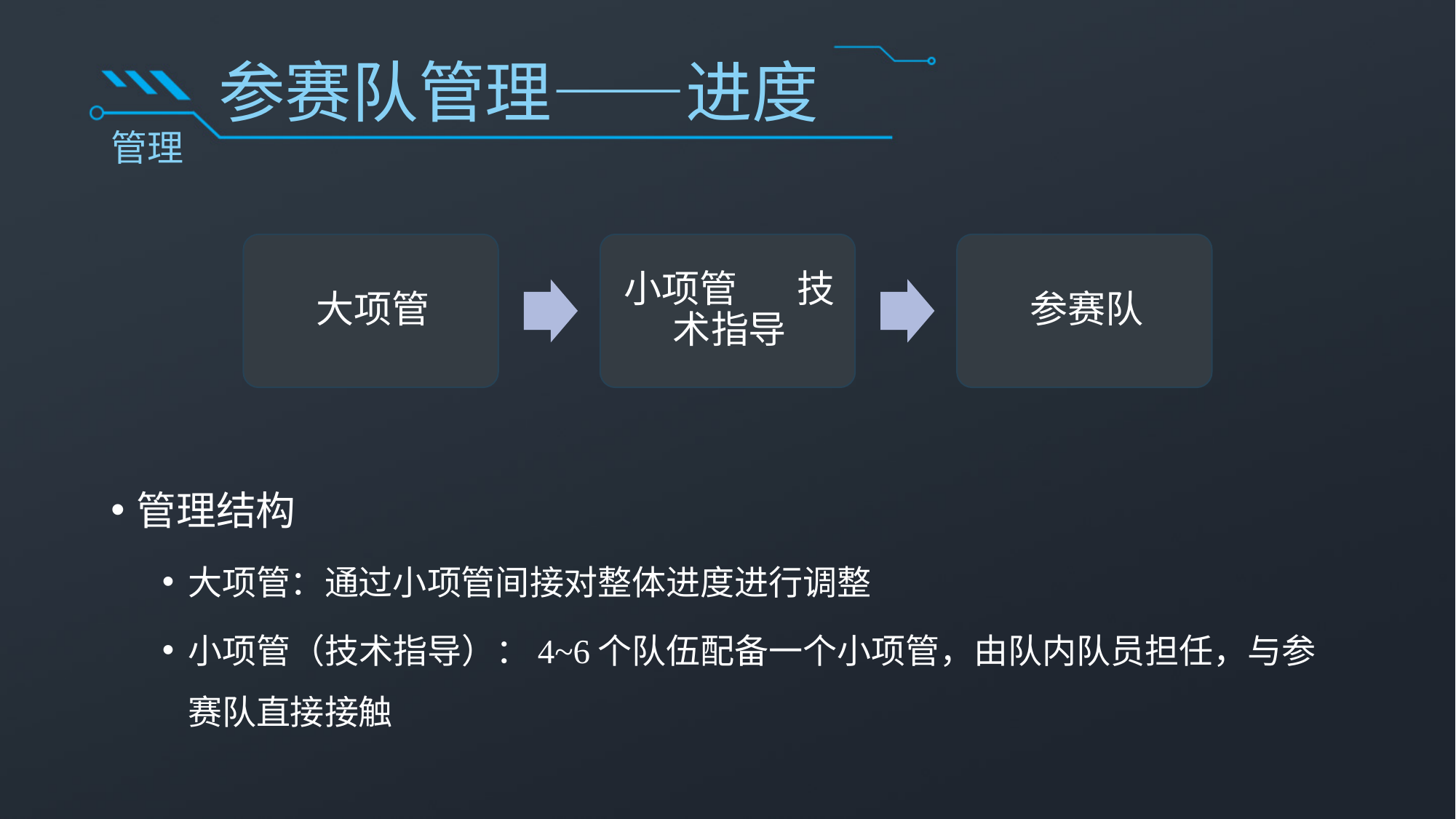

# 参赛队管理——进度
管理
大项管

小项管       技术指导

参赛队
管理结构
大项管：通过小项管间接对整体进度进行调整
小项管（技术指导）：4~6个队伍配备一个小项管，由队内队员担任，与参赛队直接接触